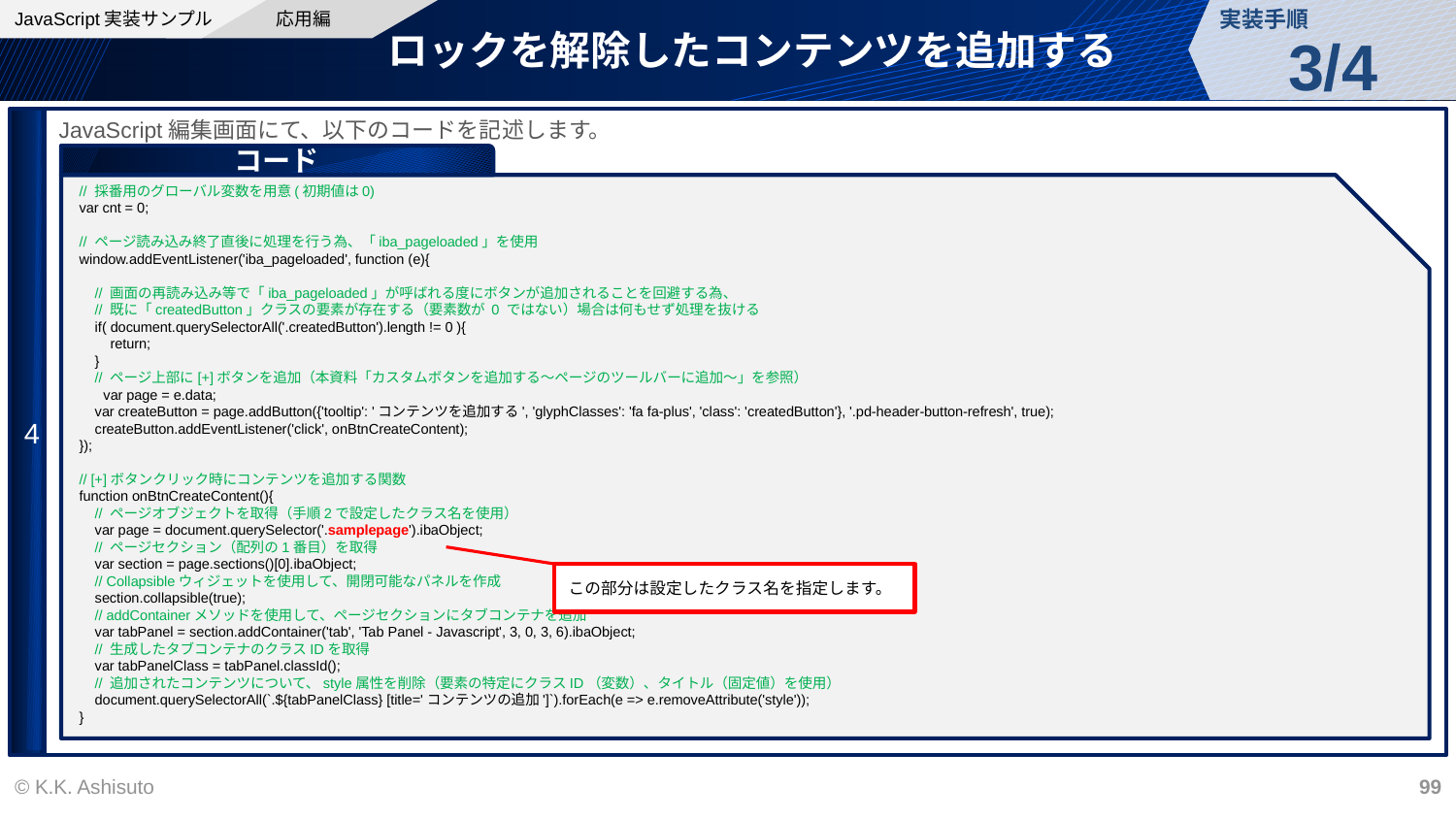

応用編
実装手順
JavaScript実装サンプル
　 ロックを解除したコンテンツを追加する

3/4
4

JavaScript編集画面にて、以下のコードを記述します。
コード

// 採番用のグローバル変数を用意(初期値は0)
var cnt = 0;

// ページ読み込み終了直後に処理を行う為、「iba_pageloaded」を使用
window.addEventListener('iba_pageloaded', function (e){

    // 画面の再読み込み等で「iba_pageloaded」が呼ばれる度にボタンが追加されることを回避する為、
    // 既に「createdButton」クラスの要素が存在する（要素数が 0 ではない）場合は何もせず処理を抜ける
    if( document.querySelectorAll('.createdButton').length != 0 ){
        return;
    }
    // ページ上部に[+]ボタンを追加（本資料「カスタムボタンを追加する～ページのツールバーに追加～」を参照）
 　var page = e.data;
    var createButton = page.addButton({'tooltip': 'コンテンツを追加する', 'glyphClasses': 'fa fa-plus', 'class': 'createdButton'}, '.pd-header-button-refresh', true);
    createButton.addEventListener('click', onBtnCreateContent);
});

// [+]ボタンクリック時にコンテンツを追加する関数
function onBtnCreateContent(){
    // ページオブジェクトを取得（手順2で設定したクラス名を使用）
    var page = document.querySelector('.samplepage').ibaObject;
    // ページセクション（配列の1番目）を取得
    var section = page.sections()[0].ibaObject;
    // Collapsibleウィジェットを使用して、開閉可能なパネルを作成
    section.collapsible(true);
    // addContainerメソッドを使用して、ページセクションにタブコンテナを追加
    var tabPanel = section.addContainer('tab', 'Tab Panel - Javascript', 3, 0, 3, 6).ibaObject;
    // 生成したタブコンテナのクラスIDを取得
    var tabPanelClass = tabPanel.classId();
    // 追加されたコンテンツについて、style属性を削除（要素の特定にクラスID（変数）、タイトル（固定値）を使用）
    document.querySelectorAll(`.${tabPanelClass} [title='コンテンツの追加']`).forEach(e => e.removeAttribute('style'));
}
この部分は設定したクラス名を指定します。
© K.K. Ashisuto
99